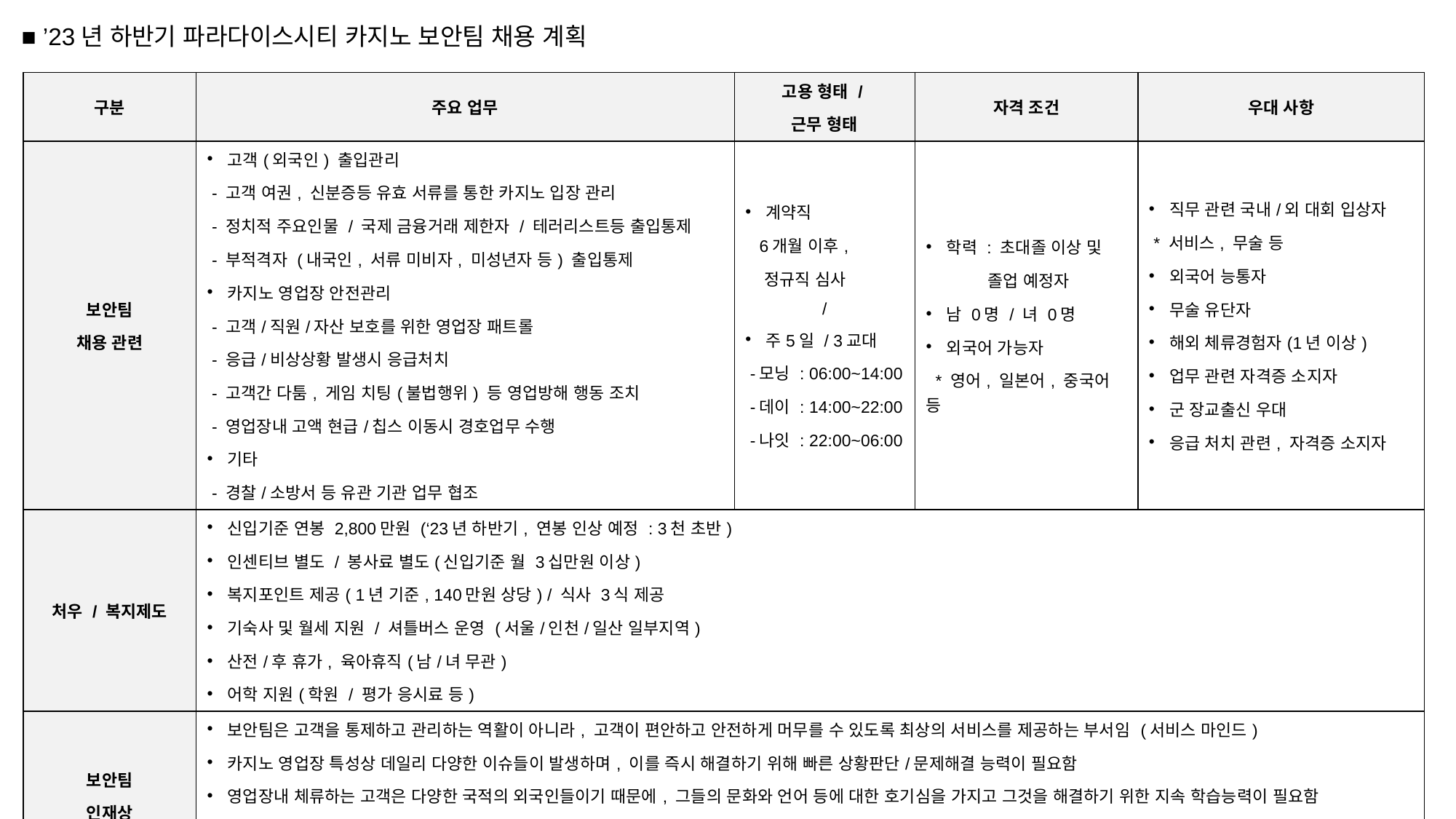

■ ’23년 하반기 파라다이스시티 카지노 보안팀 채용 계획
| 구분 | 주요 업무 | 고용 형태 / 근무 형태 | 자격 조건 | 우대 사항 |
| --- | --- | --- | --- | --- |
| 보안팀 채용 관련 | 고객(외국인) 출입관리 - 고객 여권, 신분증등 유효 서류를 통한 카지노 입장 관리 - 정치적 주요인물 / 국제 금융거래 제한자 / 테러리스트등 출입통제 - 부적격자 (내국인, 서류 미비자, 미성년자 등) 출입통제 카지노 영업장 안전관리 - 고객/직원/자산 보호를 위한 영업장 패트롤 - 응급/비상상황 발생시 응급처치 - 고객간 다툼, 게임 치팅(불법행위) 등 영업방해 행동 조치 - 영업장내 고액 현급/칩스 이동시 경호업무 수행 기타 - 경찰/소방서 등 유관 기관 업무 협조 | 계약직 6개월 이후, 정규직 심사 / 주5일 / 3교대 -모닝 : 06:00~14:00 -데이 : 14:00~22:00 -나잇 : 22:00~06:00 | 학력 : 초대졸 이상 및 졸업 예정자 남 0명 / 녀 0명 외국어 가능자 \* 영어, 일본어, 중국어 등 | 직무 관련 국내/외 대회 입상자 \* 서비스, 무술 등 외국어 능통자 무술 유단자 해외 체류경험자(1년 이상) 업무 관련 자격증 소지자 군 장교출신 우대 응급 처치 관련, 자격증 소지자 |
| 처우 / 복지제도 | 신입기준 연봉 2,800만원 (‘23년 하반기, 연봉 인상 예정 : 3천 초반) 인센티브 별도 / 봉사료 별도(신입기준 월 3십만원 이상) 복지포인트 제공( 1년 기준, 140만원 상당) / 식사 3식 제공 기숙사 및 월세 지원 / 셔틀버스 운영 (서울/인천/일산 일부지역) 산전/후 휴가, 육아휴직(남/녀 무관) 어학 지원(학원 / 평가 응시료 등) |  |  |  |
| 보안팀 인재상 | 보안팀은 고객을 통제하고 관리하는 역활이 아니라, 고객이 편안하고 안전하게 머무를 수 있도록 최상의 서비스를 제공하는 부서임 (서비스 마인드) 카지노 영업장 특성상 데일리 다양한 이슈들이 발생하며, 이를 즉시 해결하기 위해 빠른 상황판단/문제해결 능력이 필요함 영업장내 체류하는 고객은 다양한 국적의 외국인들이기 때문에, 그들의 문화와 언어 등에 대한 호기심을 가지고 그것을 해결하기 위한 지속 학습능력이 필요함 개인의 정신/신체 건강함은 기본이며, 그 건강함을 항시 유지하는 자기관리능력이 중요함 ‘나 보다는 우리＇라는 협동심이 중요 하며, 열심히 하는 것은 기본, 그 기본을 바탕으로 성과를 내는 실무형 인재를 원함 |  |  |  |